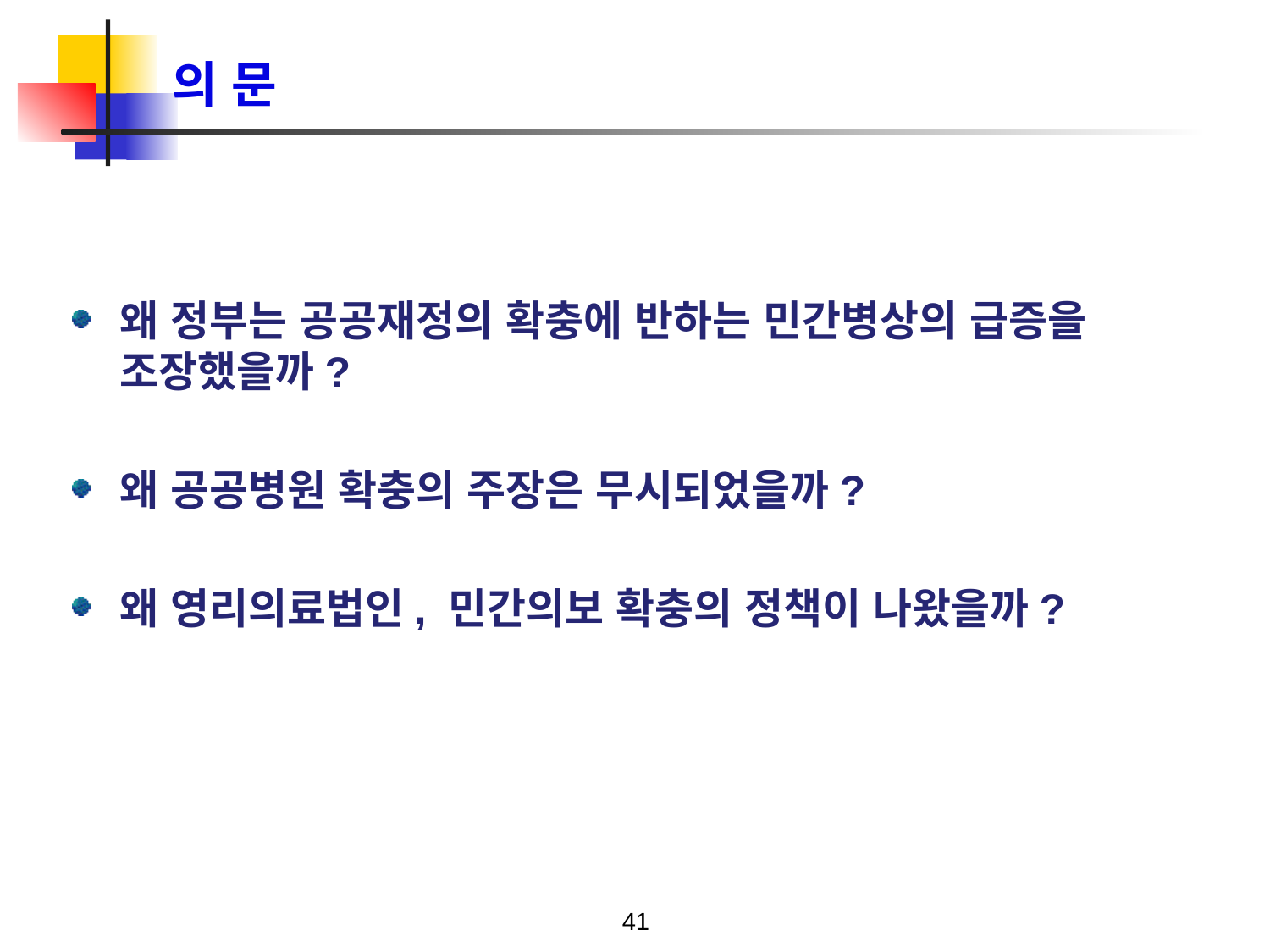

# 의 문
왜 정부는 공공재정의 확충에 반하는 민간병상의 급증을 조장했을까?

왜 공공병원 확충의 주장은 무시되었을까?

왜 영리의료법인, 민간의보 확충의 정책이 나왔을까?
41